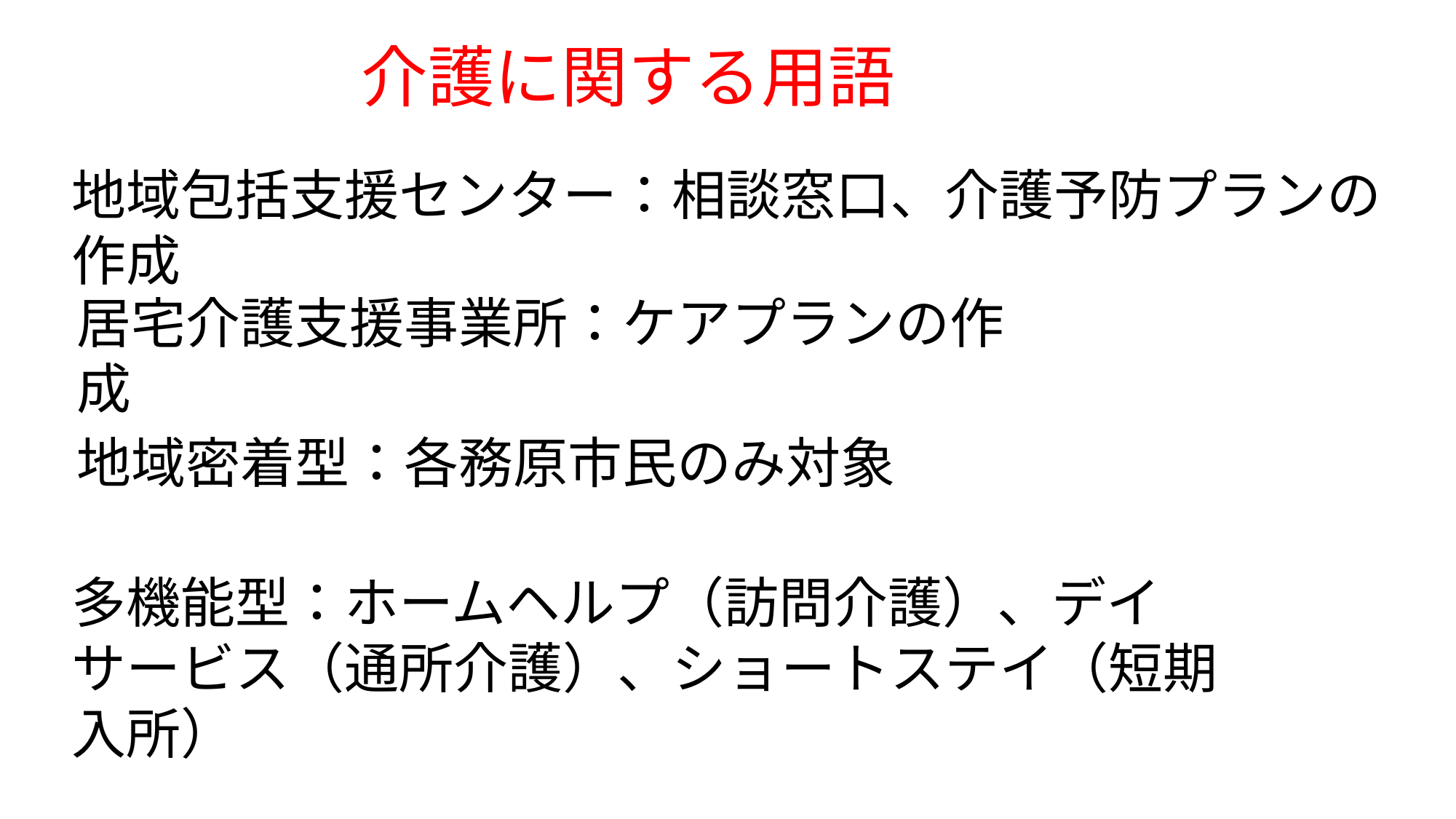

介護に関する用語
地域包括支援センター：相談窓口、介護予防プランの作成
居宅介護支援事業所：ケアプランの作成
地域密着型：各務原市民のみ対象
多機能型：ホームヘルプ（訪問介護）、デイサービス（通所介護）、ショートステイ（短期入所）